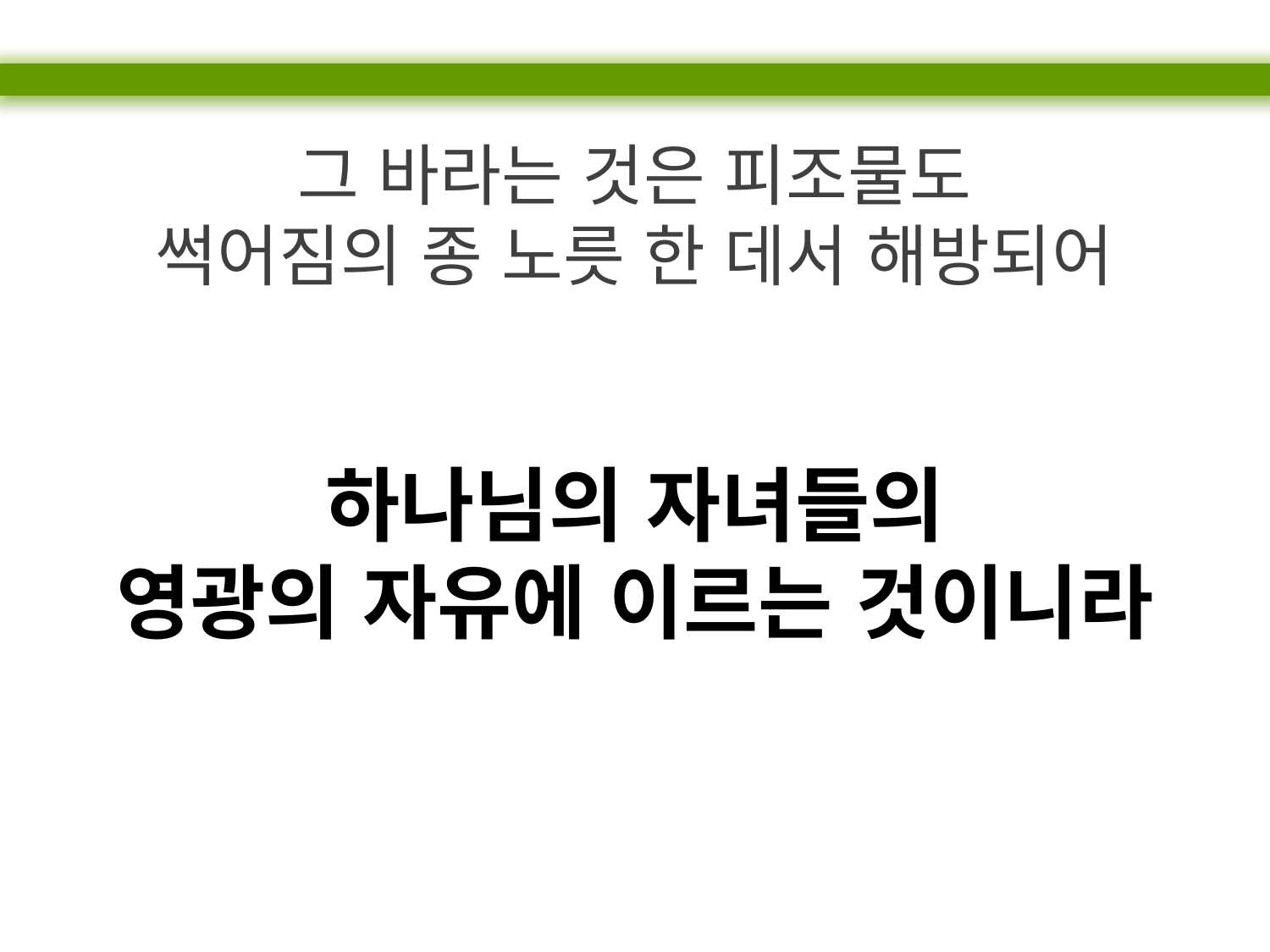

그 바라는 것은 피조물도
썩어짐의 종 노릇 한 데서 해방되어
하나님의 자녀들의
영광의 자유에 이르는 것이니라